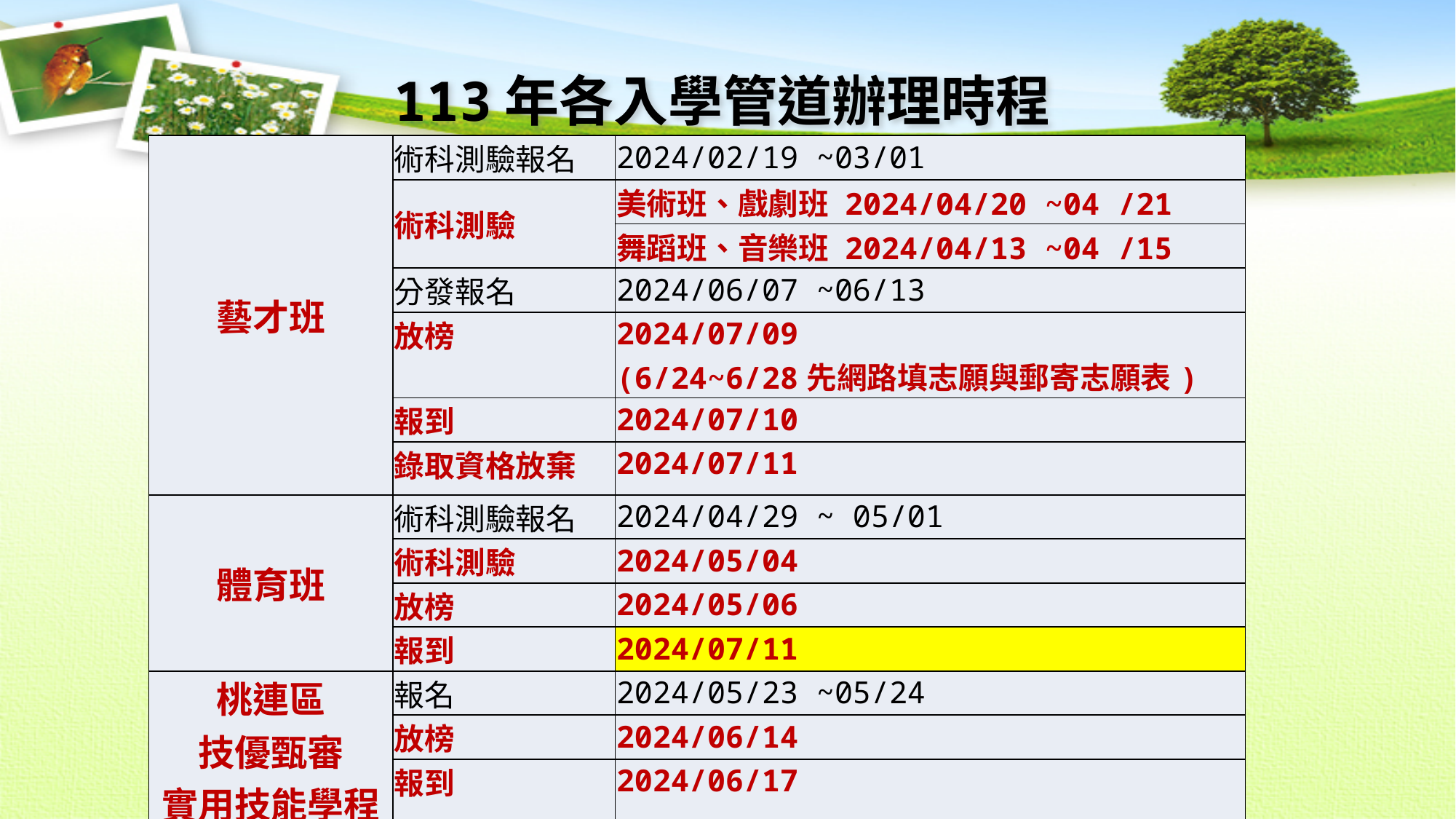

113年各入學管道辦理時程
| 藝才班 | 術科測驗報名 | 2024/02/19 ~03/01 |
| --- | --- | --- |
|  | 術科測驗 | 美術班、戲劇班 2024/04/20 ~04 /21 |
|  |  | 舞蹈班、音樂班 2024/04/13 ~04 /15 |
|  | 分發報名 | 2024/06/07 ~06/13 |
|  | 放榜 | 2024/07/09 (6/24~6/28先網路填志願與郵寄志願表) |
|  | 報到 | 2024/07/10 |
|  | 錄取資格放棄 | 2024/07/11 |
| 體育班 | 術科測驗報名 | 2024/04/29 ~ 05/01 |
|  | 術科測驗 | 2024/05/04 |
|  | 放榜 | 2024/05/06 |
|  | 報到 | 2024/07/11 |
| 桃連區 技優甄審 實用技能學程 | 報名 | 2024/05/23 ~05/24 |
|  | 放榜 | 2024/06/14 |
|  | 報到 | 2024/06/17 |
| 建教 合作班 | 報名 | 2024/03/01 ~ |
|  | 報到截止日 | 2024/07/11 |
20